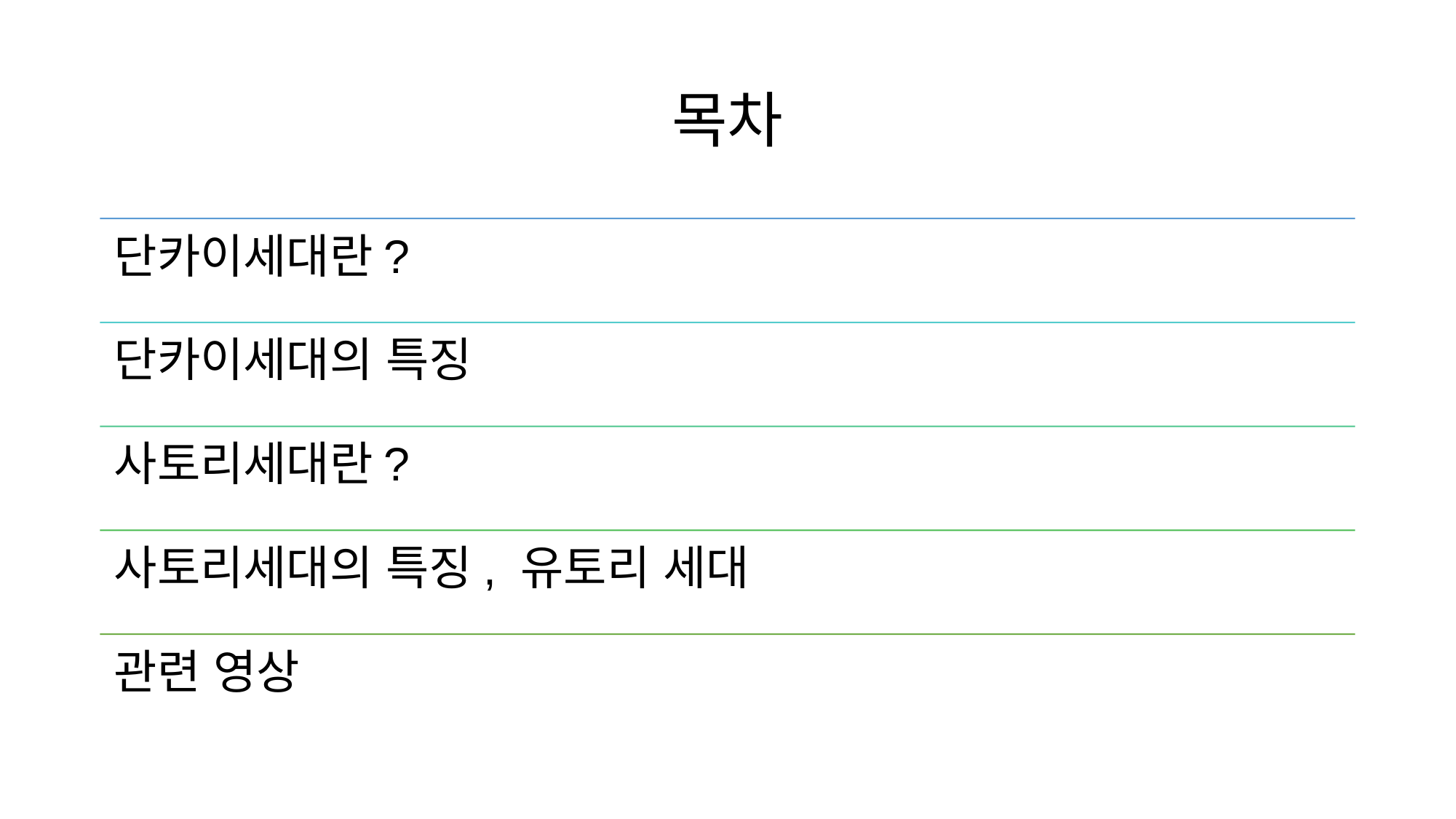

# 목차
단카이세대란?
단카이세대의 특징
사토리세대란?
사토리세대의 특징, 유토리 세대
관련 영상